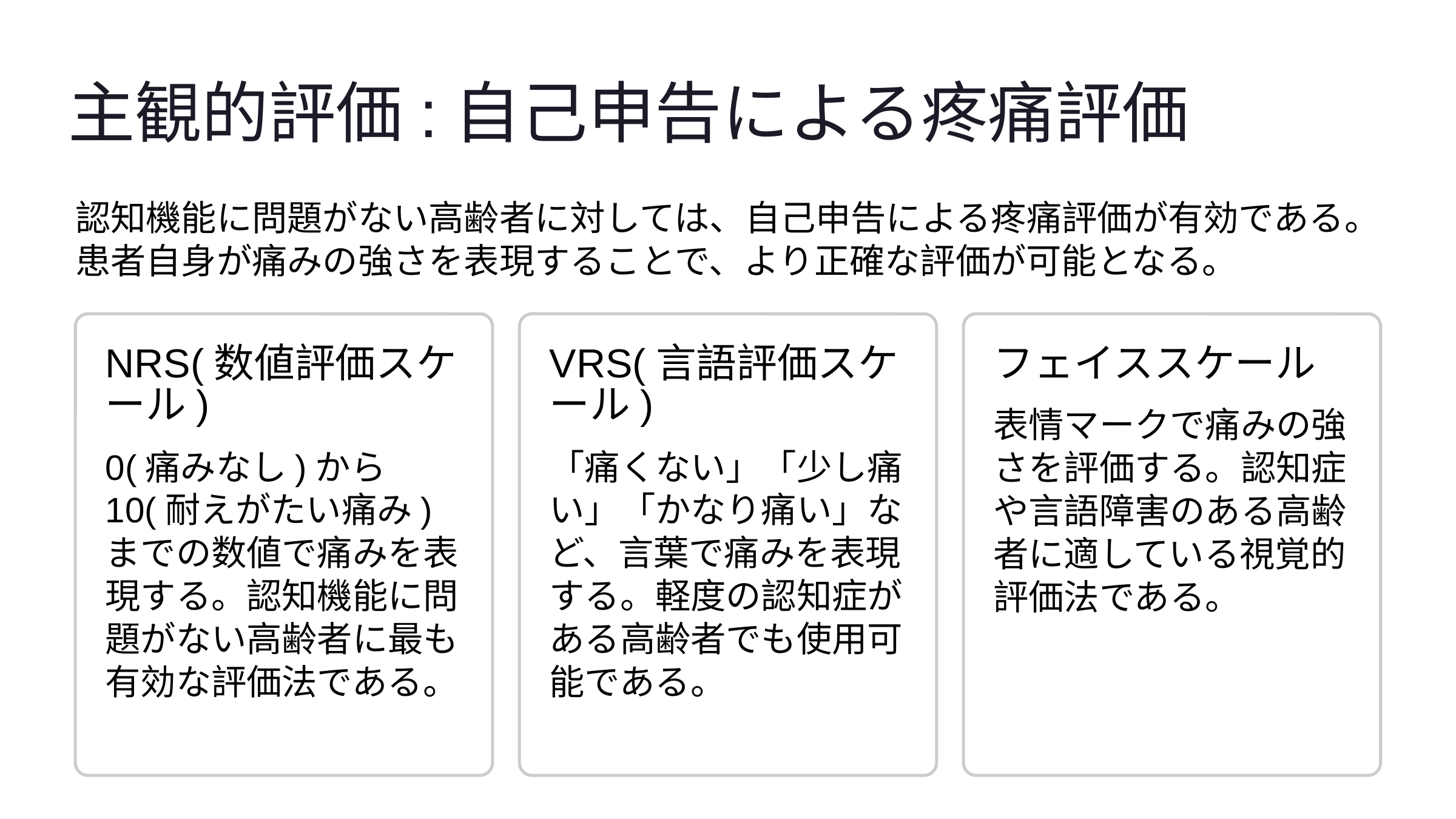

主観的評価:自己申告による疼痛評価
認知機能に問題がない高齢者に対しては、自己申告による疼痛評価が有効である。患者自身が痛みの強さを表現することで、より正確な評価が可能となる。

NRS(数値評価スケール)
VRS(言語評価スケール)
フェイススケール
表情マークで痛みの強さを評価する。認知症や言語障害のある高齢者に適している視覚的評価法である。
0(痛みなし)から10(耐えがたい痛み)までの数値で痛みを表現する。認知機能に問題がない高齢者に最も有効な評価法である。
「痛くない」「少し痛い」「かなり痛い」など、言葉で痛みを表現する。軽度の認知症がある高齢者でも使用可能である。